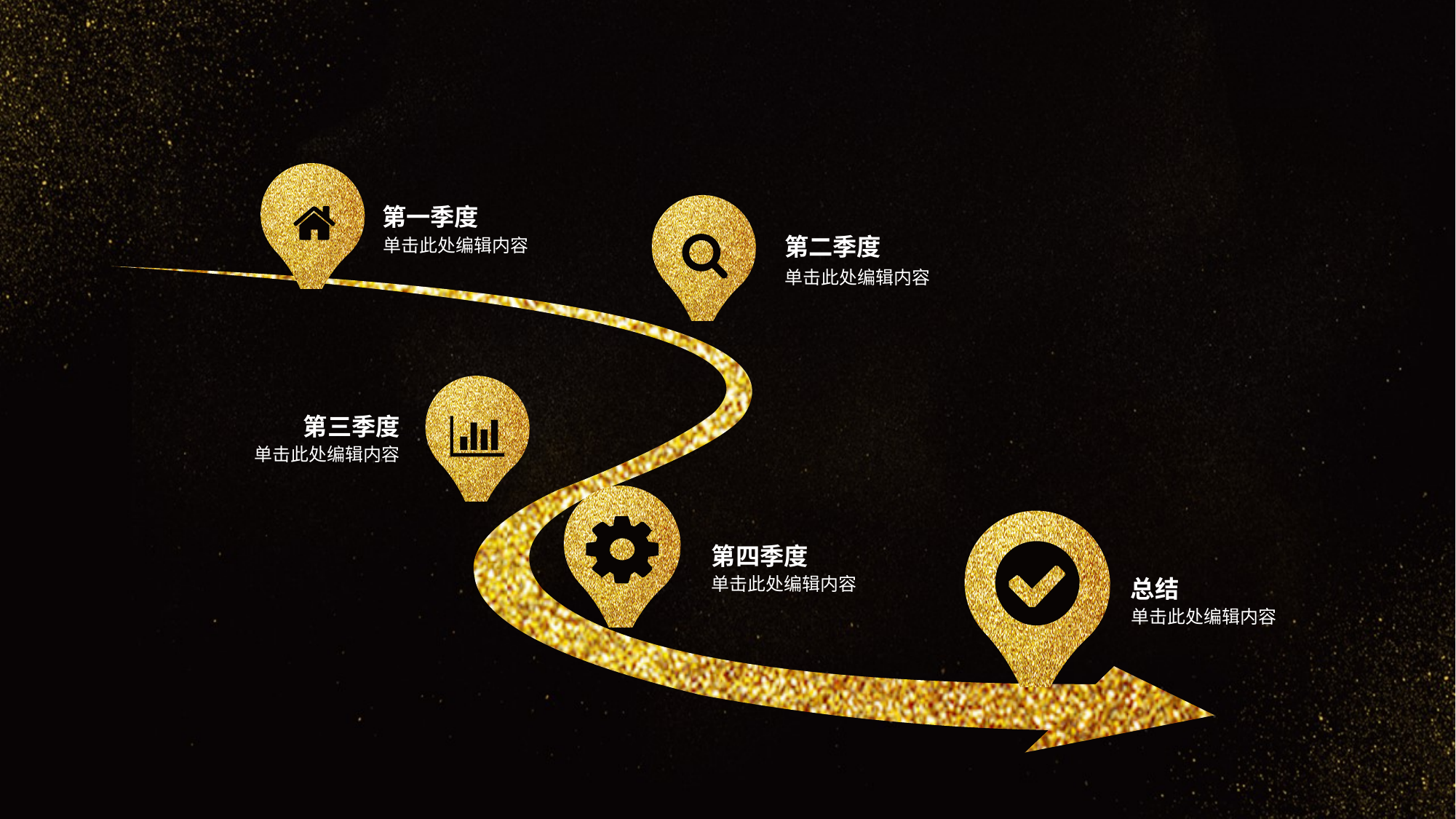

第一季度

第二季度

单击此处编辑内容

单击此处编辑内容

第三季度

单击此处编辑内容

第四季度

单击此处编辑内容
总结
单击此处编辑内容